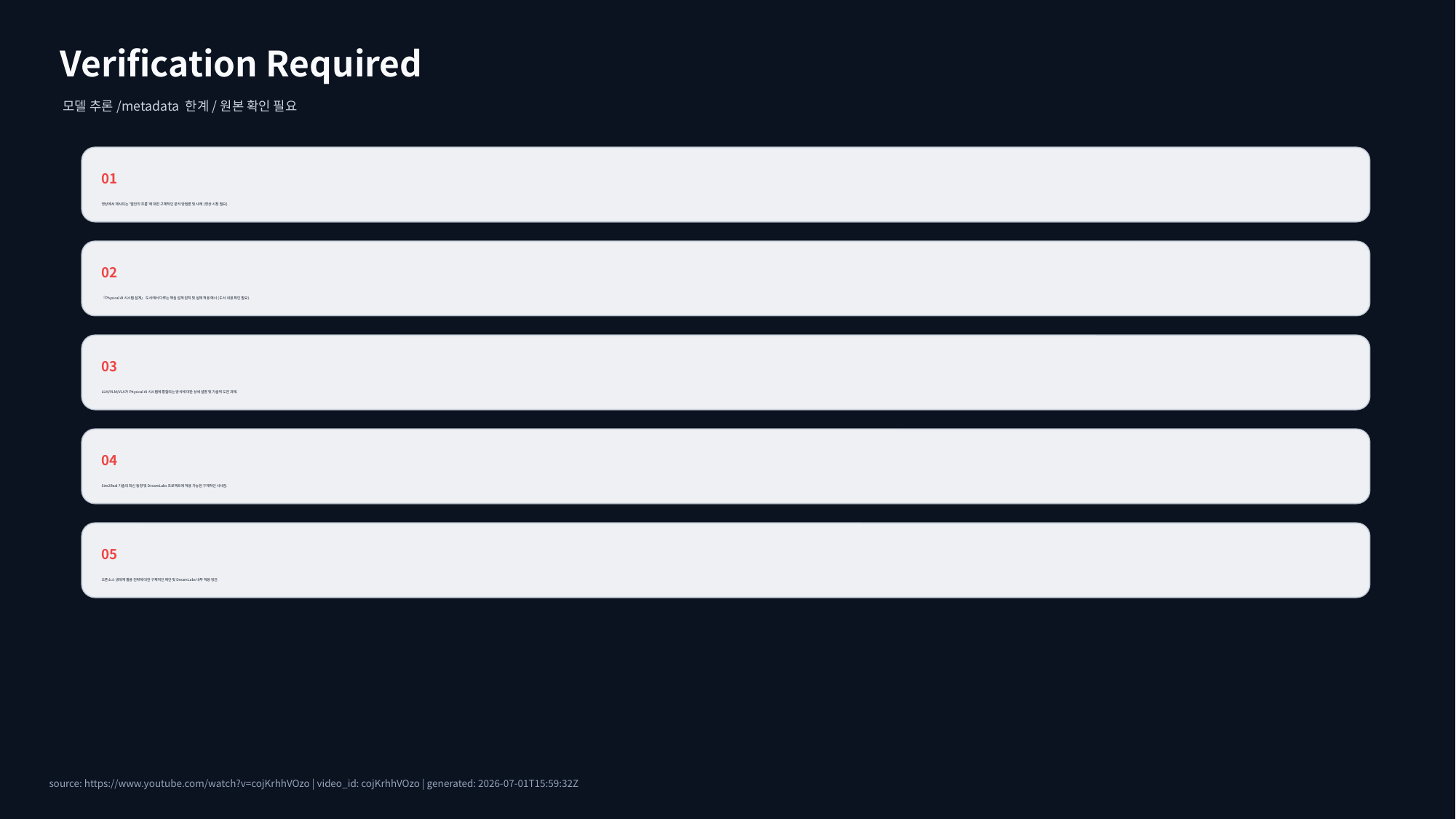

Verification Required
모델 추론/metadata 한계/원본 확인 필요

01
영상에서 제시되는 '발전의 흐름'에 대한 구체적인 분석 방법론 및 사례 (영상 시청 필요).

02
『Physical AI 시스템 설계』 도서에서 다루는 핵심 설계 원칙 및 실제 적용 예시 (도서 내용 확인 필요).

03
LLM/VLM/VLA가 Physical AI 시스템에 통합되는 방식에 대한 상세 설명 및 기술적 도전 과제.

04
Sim2Real 기술의 최신 동향 및 DreamLabs 프로젝트에 적용 가능한 구체적인 시사점.

05
오픈소스 생태계 활용 전략에 대한 구체적인 제안 및 DreamLabs 내부 적용 방안.
source: https://www.youtube.com/watch?v=cojKrhhVOzo | video_id: cojKrhhVOzo | generated: 2026-07-01T15:59:32Z